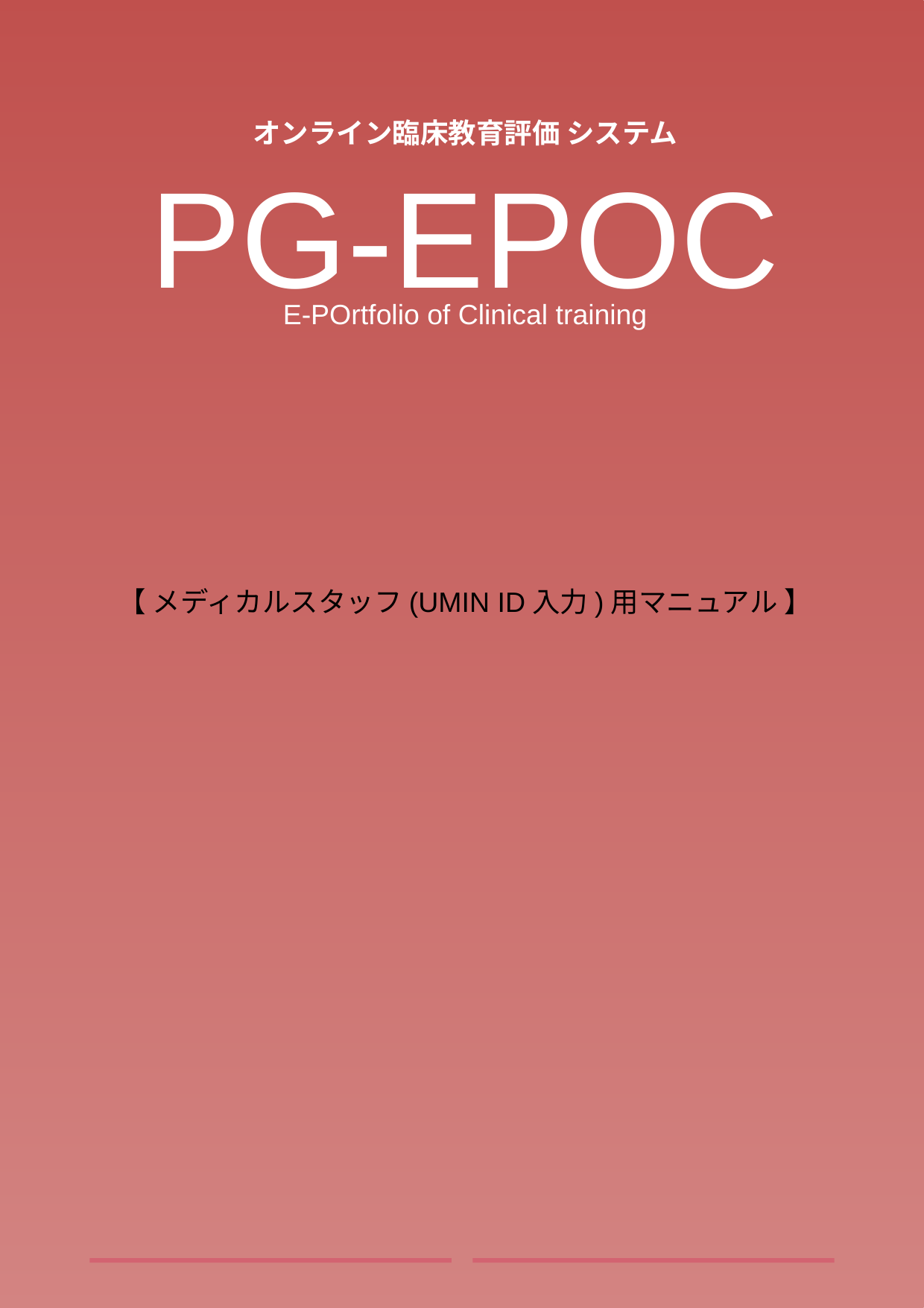

オンライン臨床教育評価 システム
PG-EPOC
E-POrtfolio of Clinical training
【 メディカルスタッフ(UMIN ID入力)用マニュアル 】